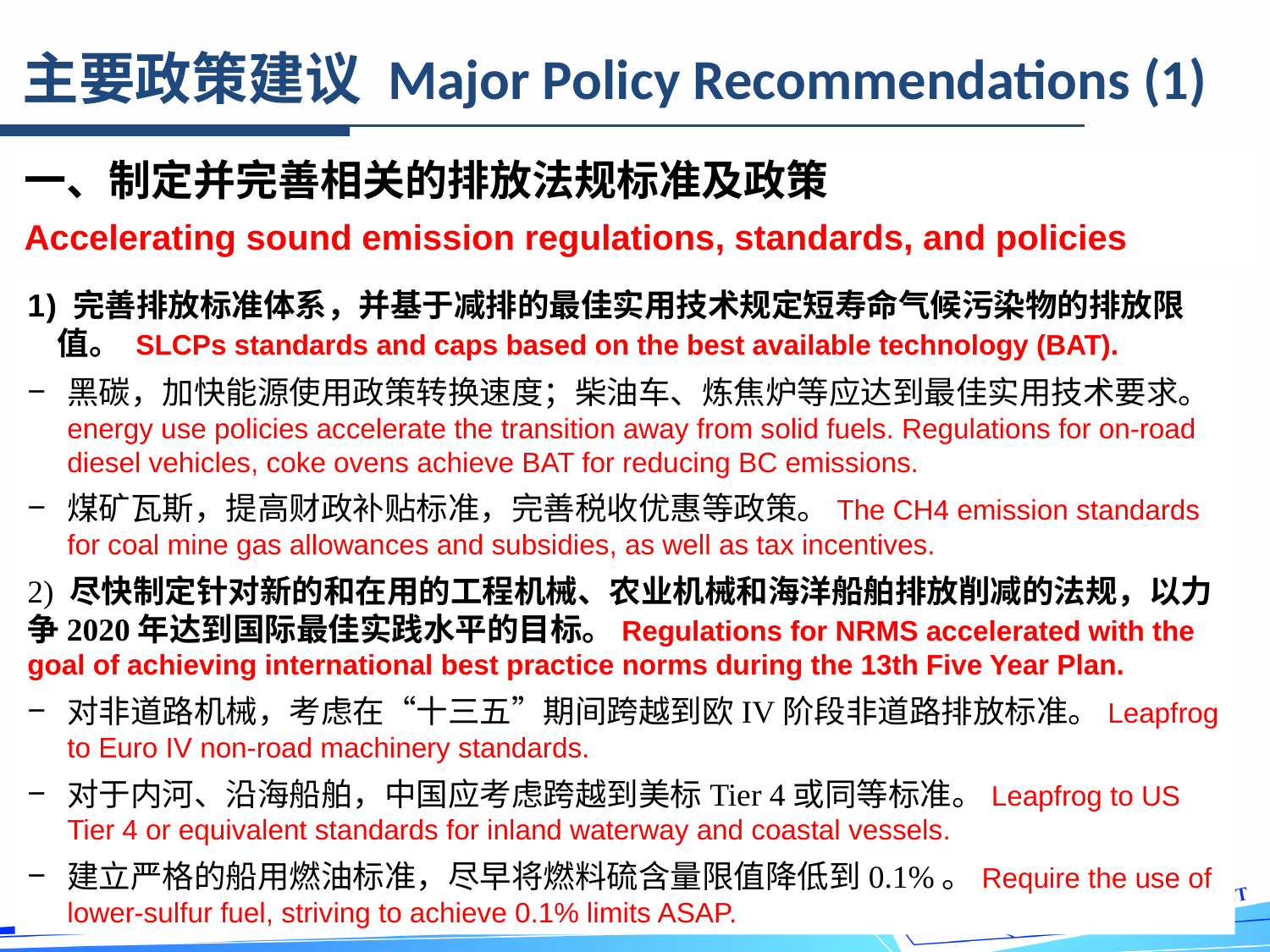

主要政策建议 Major Policy Recommendations (1)
一、制定并完善相关的排放法规标准及政策
Accelerating sound emission regulations, standards, and policies
 完善排放标准体系，并基于减排的最佳实用技术规定短寿命气候污染物的排放限值。 SLCPs standards and caps based on the best available technology (BAT).
黑碳，加快能源使用政策转换速度；柴油车、炼焦炉等应达到最佳实用技术要求。energy use policies accelerate the transition away from solid fuels. Regulations for on-road diesel vehicles, coke ovens achieve BAT for reducing BC emissions.
煤矿瓦斯，提高财政补贴标准，完善税收优惠等政策。The CH4 emission standards for coal mine gas allowances and subsidies, as well as tax incentives.
2) 尽快制定针对新的和在用的工程机械、农业机械和海洋船舶排放削减的法规，以力争2020年达到国际最佳实践水平的目标。Regulations for NRMS accelerated with the goal of achieving international best practice norms during the 13th Five Year Plan.
对非道路机械，考虑在“十三五”期间跨越到欧IV阶段非道路排放标准。Leapfrog to Euro IV non-road machinery standards.
对于内河、沿海船舶，中国应考虑跨越到美标Tier 4或同等标准。Leapfrog to US Tier 4 or equivalent standards for inland waterway and coastal vessels.
建立严格的船用燃油标准，尽早将燃料硫含量限值降低到0.1%。Require the use of lower-sulfur fuel, striving to achieve 0.1% limits ASAP.